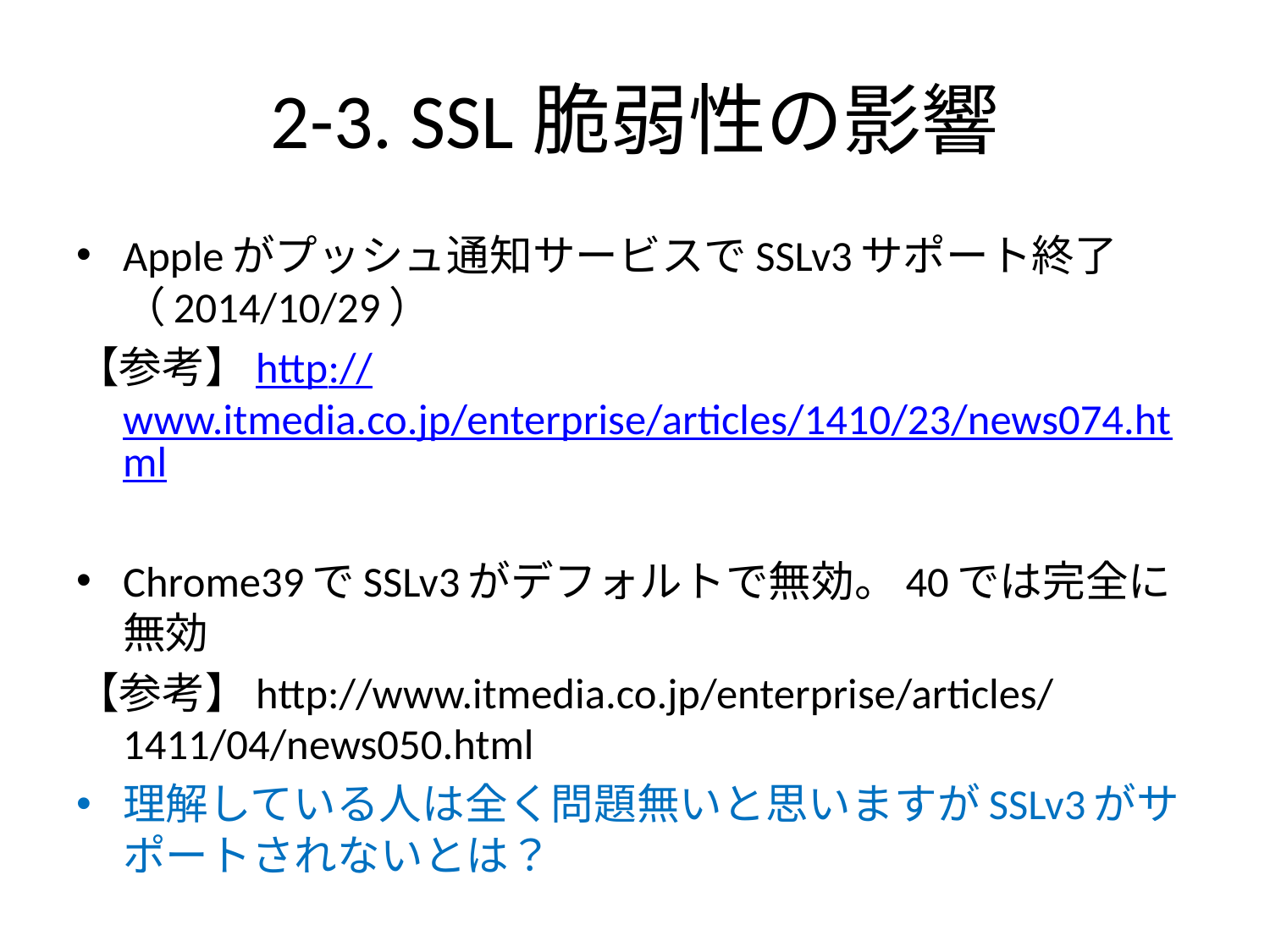

# 2-3. SSL脆弱性の影響
Appleがプッシュ通知サービスでSSLv3サポート終了（2014/10/29）
【参考】http://www.itmedia.co.jp/enterprise/articles/1410/23/news074.html

Chrome39でSSLv3がデフォルトで無効。40では完全に無効
【参考】http://www.itmedia.co.jp/enterprise/articles/1411/04/news050.html
理解している人は全く問題無いと思いますがSSLv3がサポートされないとは？